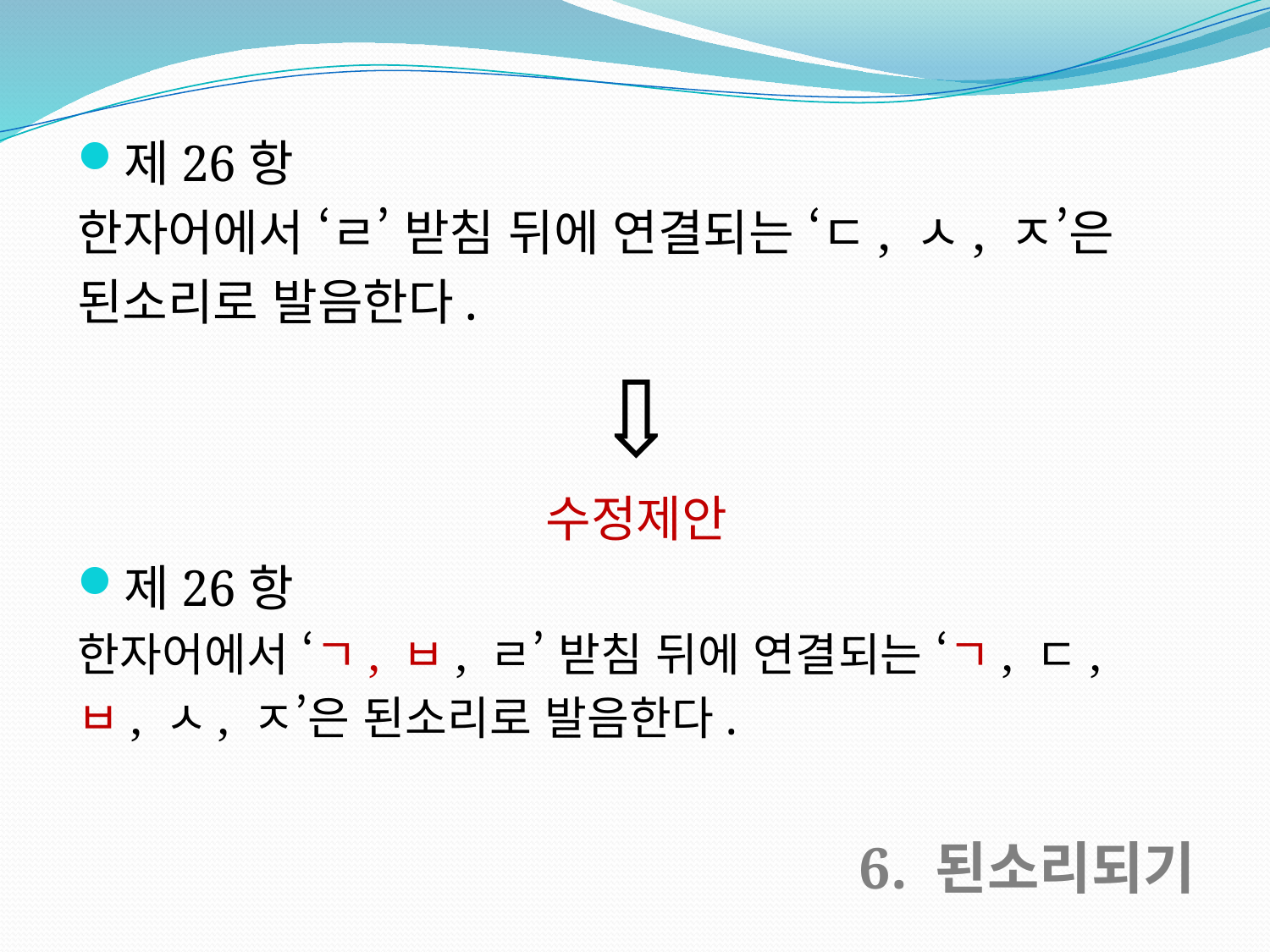

제26항
한자어에서 ‘ㄹ’ 받침 뒤에 연결되는 ‘ㄷ, ㅅ, ㅈ’은
된소리로 발음한다.
⇩
수정제안
제26항
한자어에서 ‘ㄱ, ㅂ, ㄹ’ 받침 뒤에 연결되는 ‘ㄱ, ㄷ,
ㅂ, ㅅ, ㅈ’은 된소리로 발음한다.
6. 된소리되기